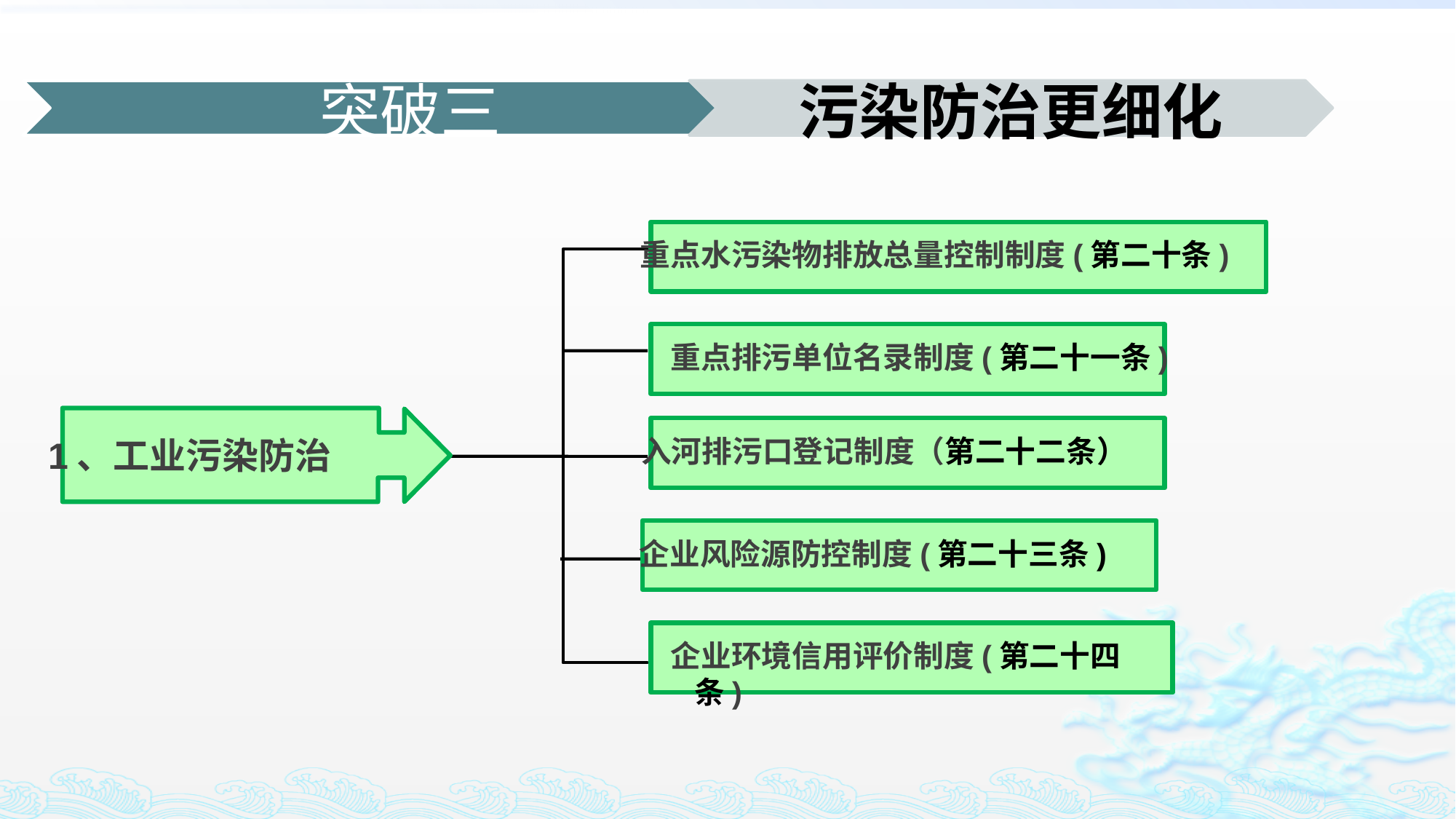

突破三
污染防治更细化

重点水污染物排放总量控制制度(第二十条)

重点排污单位名录制度(第二十一条)

入河排污口登记制度（第二十二条）

1、工业污染防治

企业风险源防控制度(第二十三条)

企业环境信用评价制度(第二十四条)